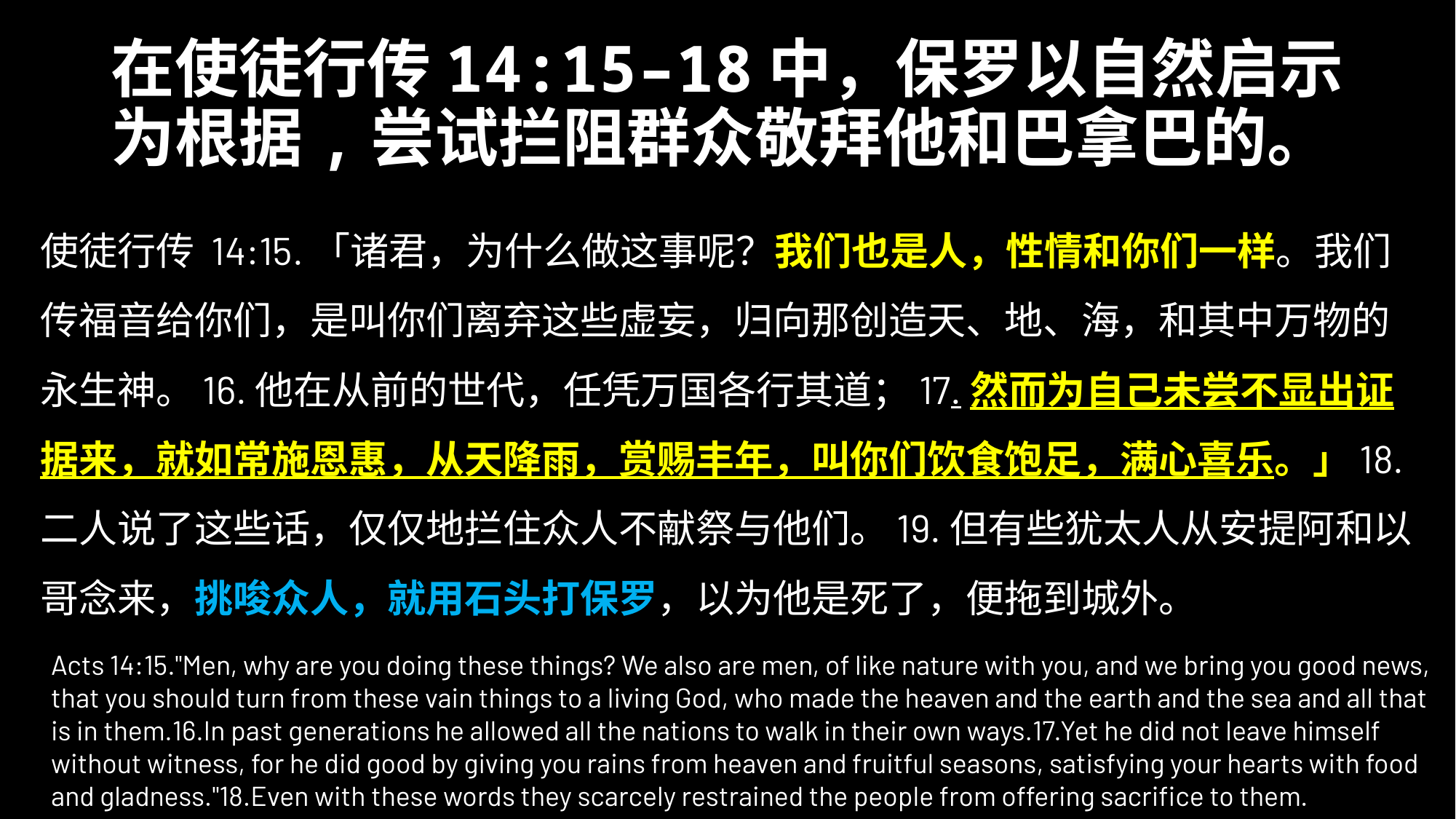

# 在使徒行传14:15–18中，保罗以自然启示为根据,尝试拦阻群众敬拜他和巴拿巴的。
使徒行传 14:15.「诸君，为什么做这事呢？我们也是人，性情和你们一样。我们传福音给你们，是叫你们离弃这些虚妄，归向那创造天、地、海，和其中万物的永生神。16.他在从前的世代，任凭万国各行其道；17.然而为自己未尝不显出证据来，就如常施恩惠，从天降雨，赏赐丰年，叫你们饮食饱足，满心喜乐。」18.二人说了这些话，仅仅地拦住众人不献祭与他们。19.但有些犹太人从安提阿和以哥念来，挑唆众人，就用石头打保罗，以为他是死了，便拖到城外。
Acts 14:15."Men, why are you doing these things? We also are men, of like nature with you, and we bring you good news, that you should turn from these vain things to a living God, who made the heaven and the earth and the sea and all that is in them.16.In past generations he allowed all the nations to walk in their own ways.17.Yet he did not leave himself without witness, for he did good by giving you rains from heaven and fruitful seasons, satisfying your hearts with food and gladness."18.Even with these words they scarcely restrained the people from offering sacrifice to them.